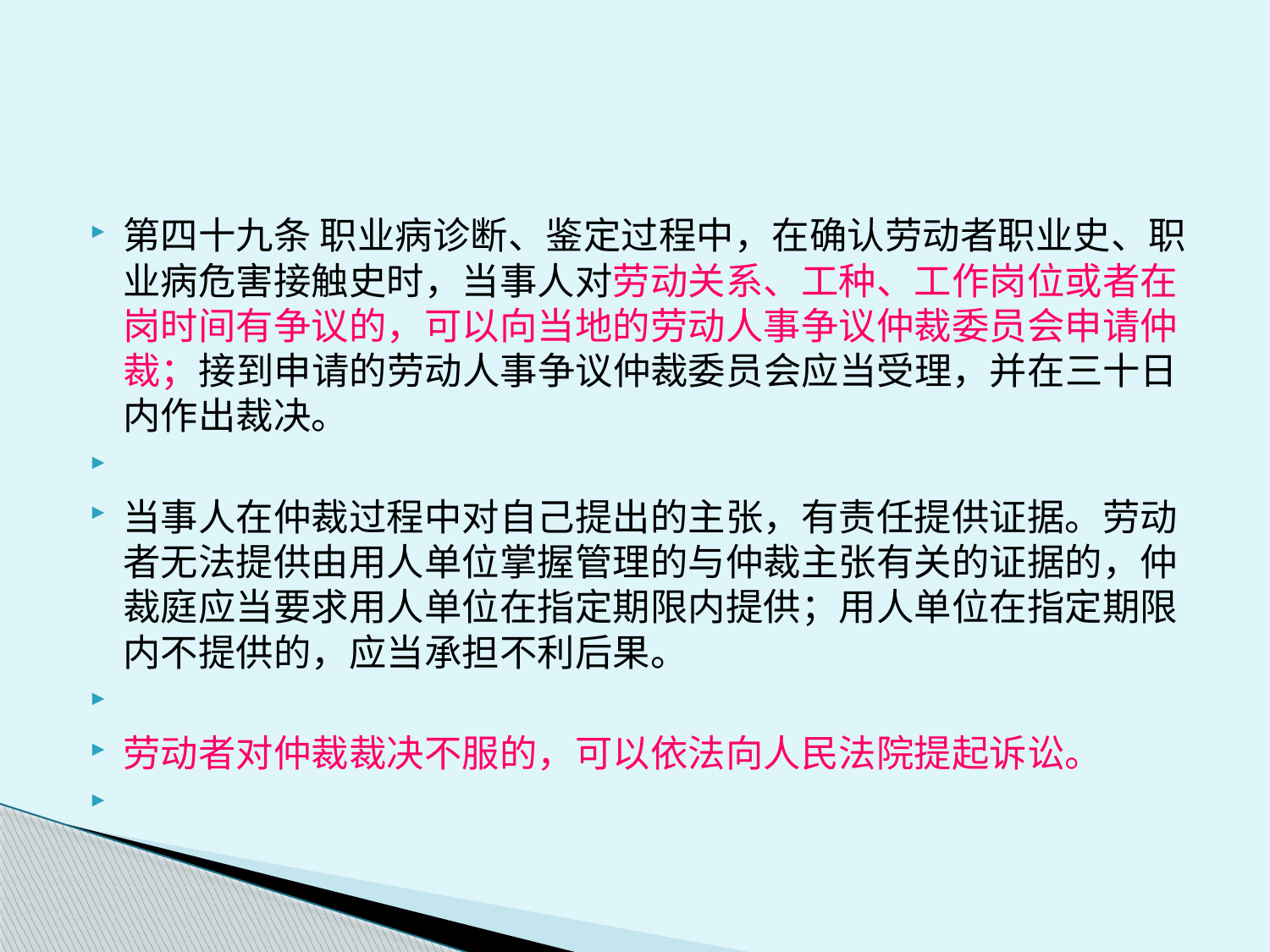

#
第四十九条 职业病诊断、鉴定过程中，在确认劳动者职业史、职业病危害接触史时，当事人对劳动关系、工种、工作岗位或者在岗时间有争议的，可以向当地的劳动人事争议仲裁委员会申请仲裁；接到申请的劳动人事争议仲裁委员会应当受理，并在三十日内作出裁决。

当事人在仲裁过程中对自己提出的主张，有责任提供证据。劳动者无法提供由用人单位掌握管理的与仲裁主张有关的证据的，仲裁庭应当要求用人单位在指定期限内提供；用人单位在指定期限内不提供的，应当承担不利后果。

劳动者对仲裁裁决不服的，可以依法向人民法院提起诉讼。